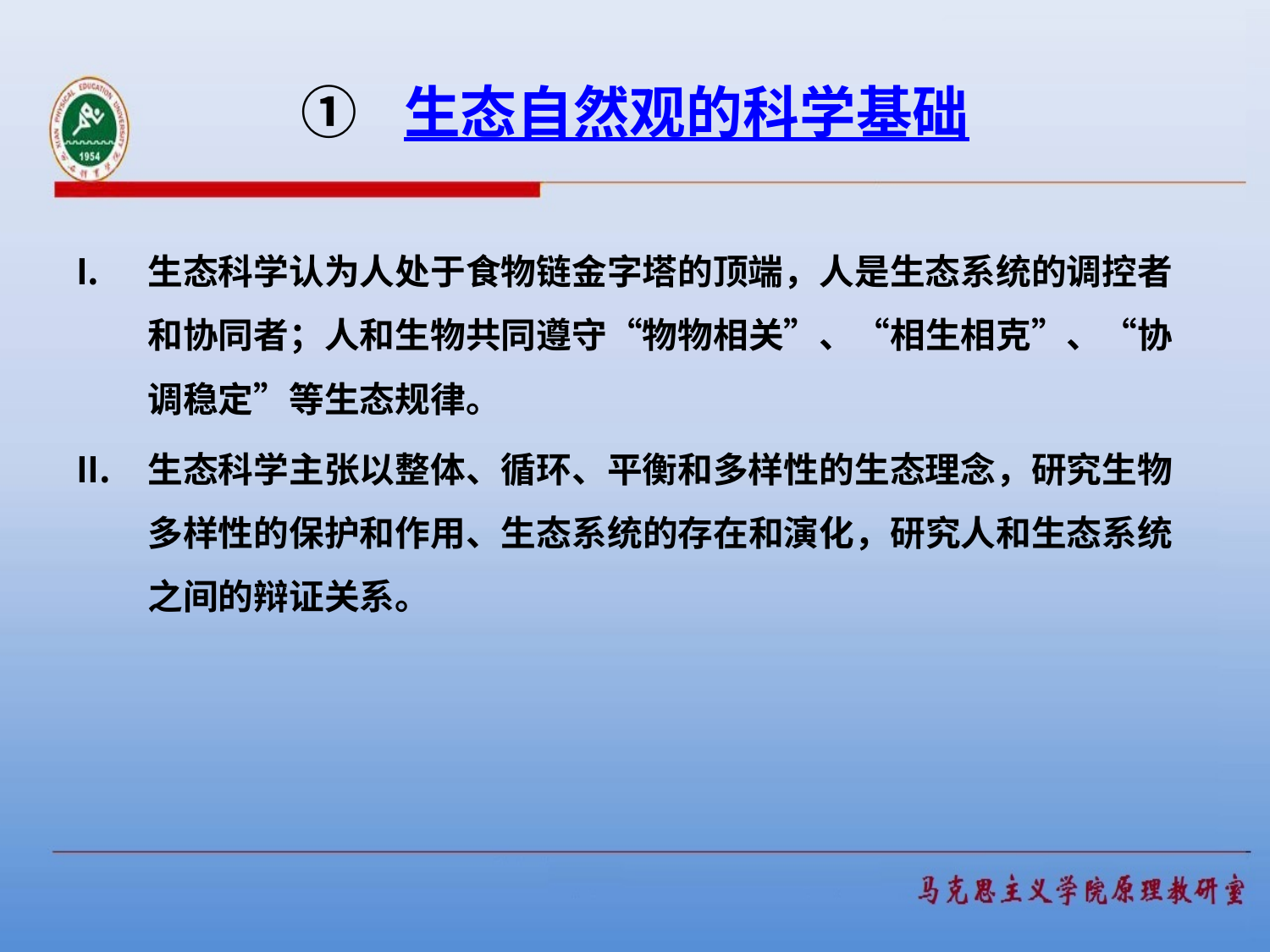

# 生态自然观的科学基础
生态科学认为人处于食物链金字塔的顶端，人是生态系统的调控者和协同者；人和生物共同遵守“物物相关”、“相生相克”、“协调稳定”等生态规律。
生态科学主张以整体、循环、平衡和多样性的生态理念，研究生物多样性的保护和作用、生态系统的存在和演化，研究人和生态系统之间的辩证关系。